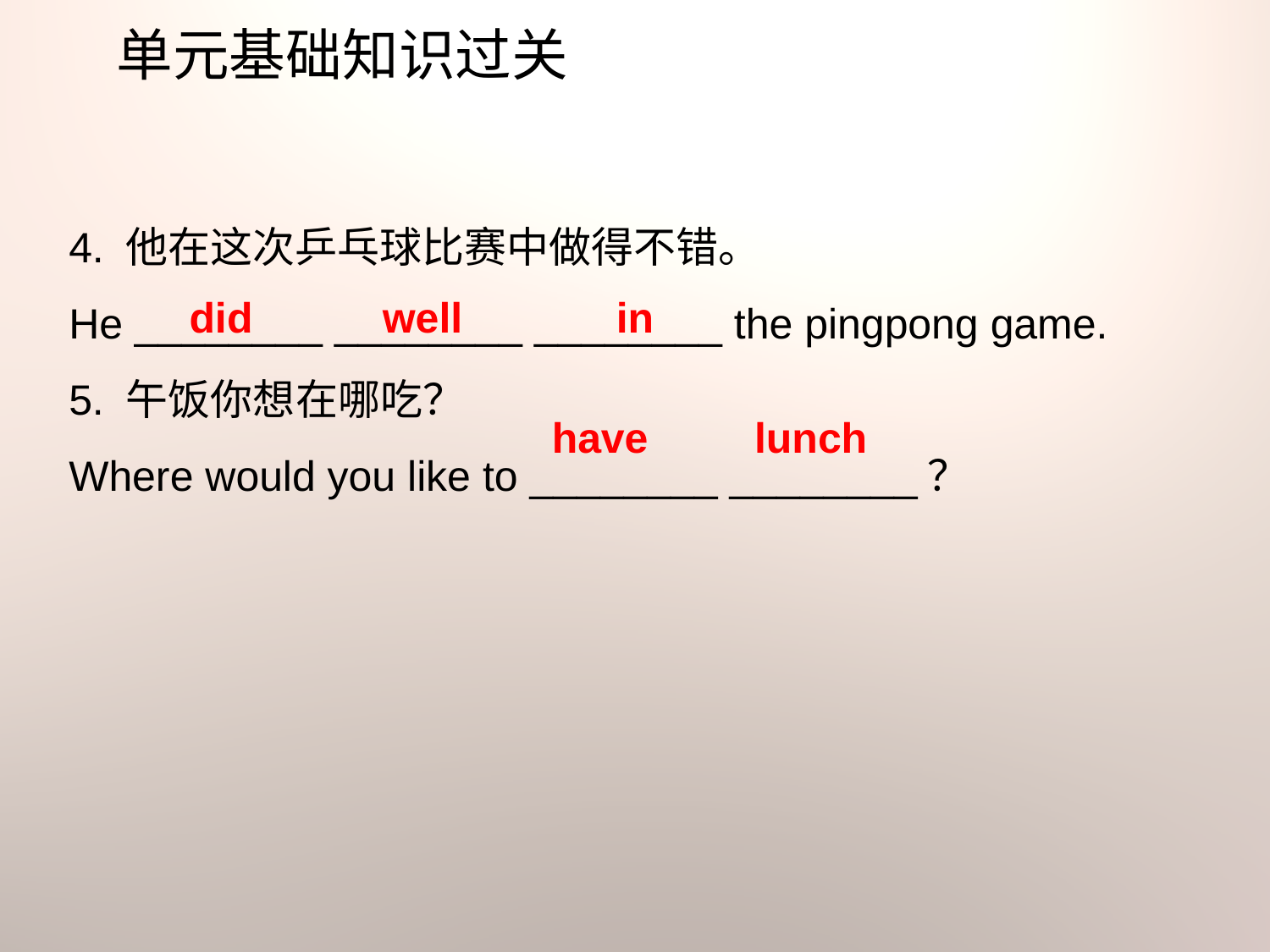

单元基础知识过关
4. 他在这次乒乓球比赛中做得不错。
He ________ ________ ________ the ping­pong game.
5. 午饭你想在哪吃？
Where would you like to ________ ________？
did           well             in
have         lunch